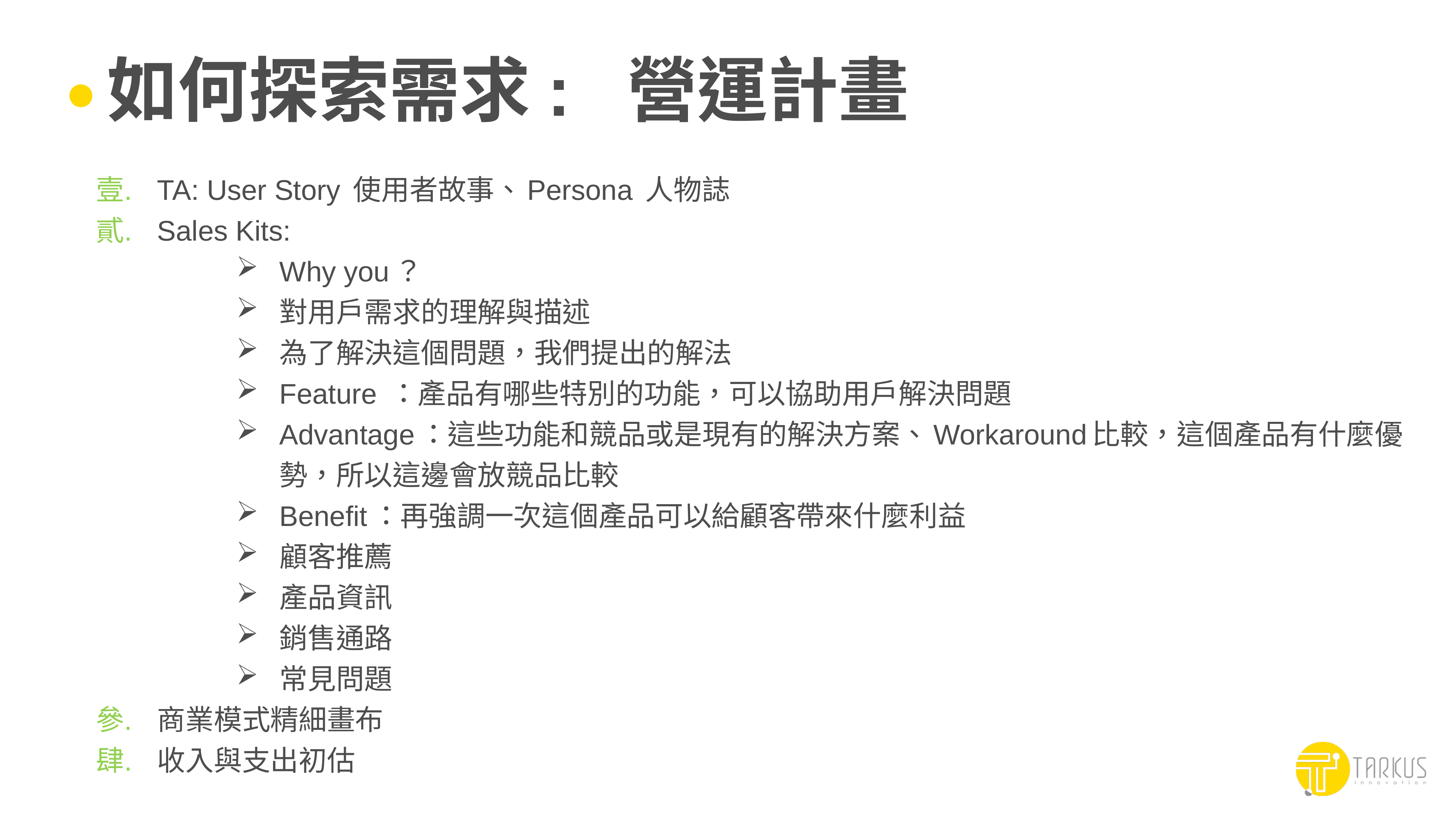

# 如何探索需求:  營運計畫
TA: User Story 使用者故事、Persona 人物誌
Sales Kits:
Why you？
對用戶需求的理解與描述
為了解決這個問題，我們提出的解法
Feature ：產品有哪些特別的功能，可以協助用戶解決問題
Advantage：這些功能和競品或是現有的解決方案、Workaround比較，這個產品有什麼優勢，所以這邊會放競品比較
Benefit：再強調一次這個產品可以給顧客帶來什麼利益
顧客推薦
產品資訊
銷售通路
常見問題
商業模式精細畫布
收入與支出初估

10